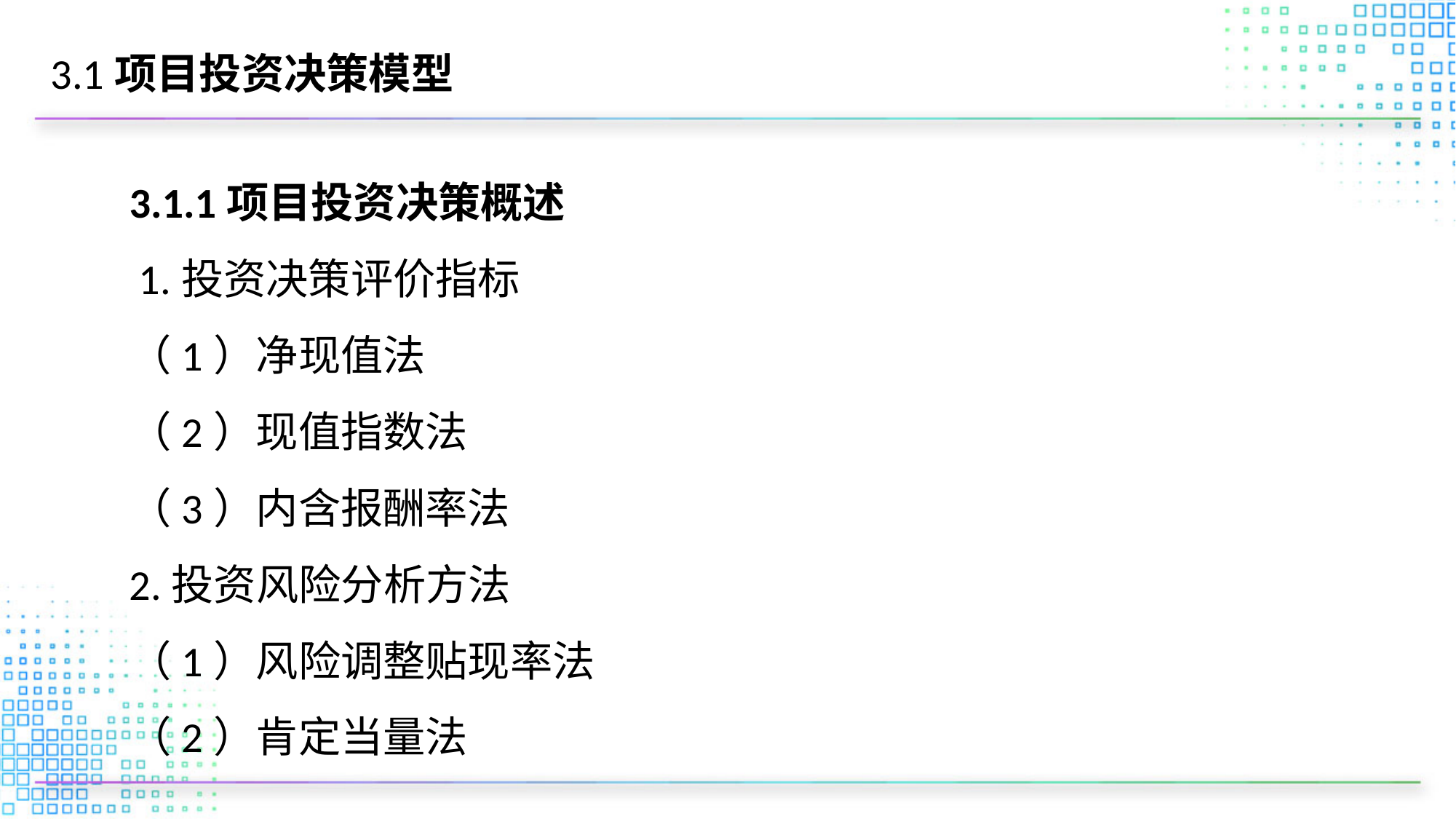

# 3.1项目投资决策模型
3.1.1项目投资决策概述
 1.投资决策评价指标
（1）净现值法
（2）现值指数法
（3）内含报酬率法
2.投资风险分析方法
（1）风险调整贴现率法
（2）肯定当量法